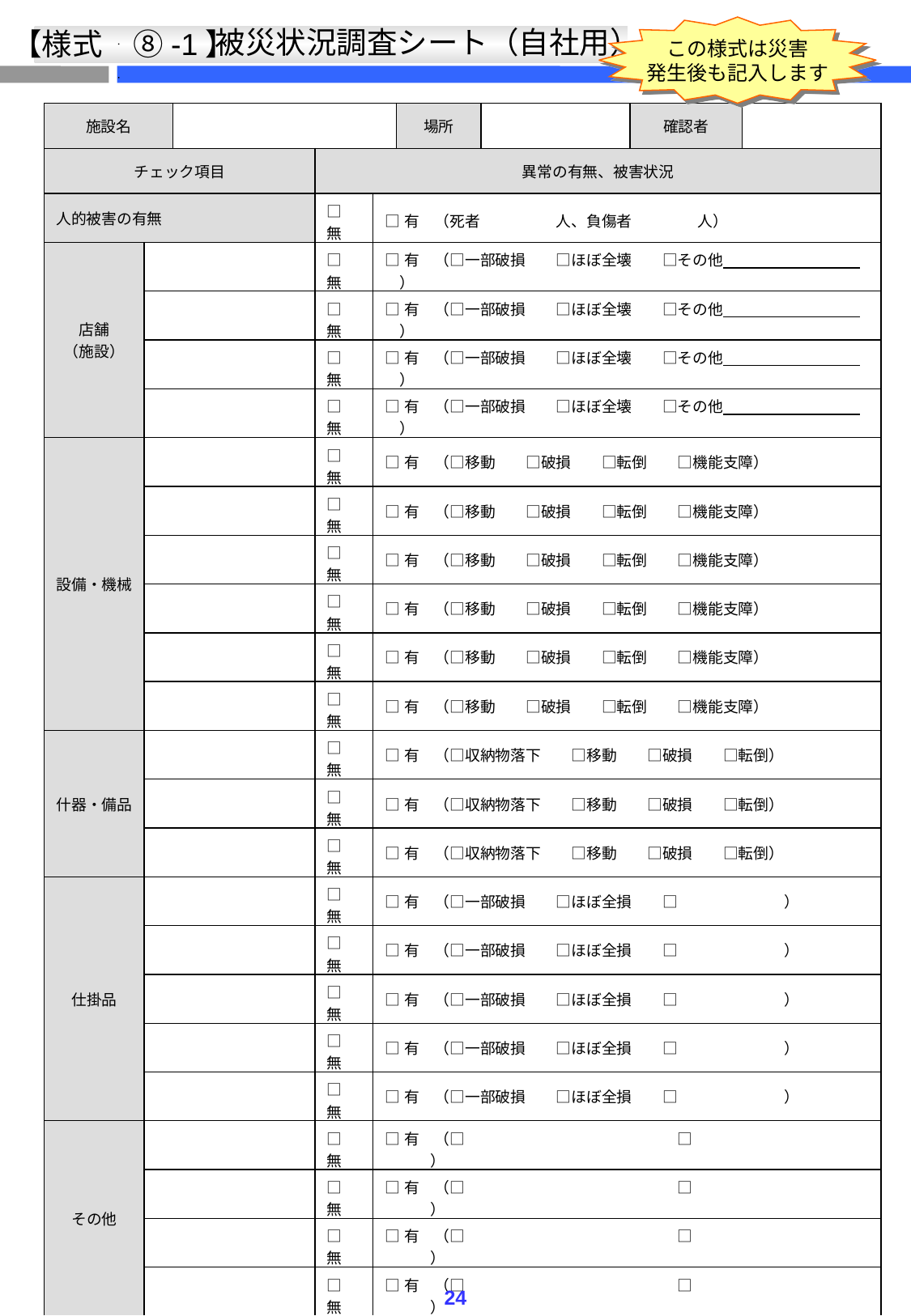

この様式は災害
発生後も記入します
被災状況調査シート（自社用）
【様式　⑧-1】

| 施設名 |  |  |  |  | 場所 |  | 確認者 |  |
| --- | --- | --- | --- | --- | --- | --- | --- | --- |
| チェック項目 |  |  | 異常の有無、被害状況 |  |  |  |  |  |
| 人的被害の有無 |  |  | □無 | □有　（死者　　　　　人、負傷者　　　　人） |  |  |  |  |
| 店舗 （施設） |  |  | □無 | □有　（□一部破損　　□ほぼ全壊　　□その他　　　　　　　　　　） |  |  |  |  |
|  |  |  | □無 | □有　（□一部破損　　□ほぼ全壊　　□その他　　　　　　　　　　） |  |  |  |  |
|  |  |  | □無 | □有　（□一部破損　　□ほぼ全壊　　□その他　　　　　　　　　　） |  |  |  |  |
|  |  |  | □無 | □有　（□一部破損　　□ほぼ全壊　　□その他　　　　　　　　　　） |  |  |  |  |
| 設備・機械 |  |  | □無 | □有　（□移動　　□破損　　□転倒　　□機能支障） |  |  |  |  |
|  |  |  | □無 | □有　（□移動　　□破損　　□転倒　　□機能支障） |  |  |  |  |
|  |  |  | □無 | □有　（□移動　　□破損　　□転倒　　□機能支障） |  |  |  |  |
|  |  |  | □無 | □有　（□移動　　□破損　　□転倒　　□機能支障） |  |  |  |  |
|  |  |  | □無 | □有　（□移動　　□破損　　□転倒　　□機能支障） |  |  |  |  |
|  |  |  | □無 | □有　（□移動　　□破損　　□転倒　　□機能支障） |  |  |  |  |
| 什器・備品 |  |  | □無 | □有　（□収納物落下　　□移動　　□破損　　□転倒） |  |  |  |  |
|  |  |  | □無 | □有　（□収納物落下　　□移動　　□破損　　□転倒） |  |  |  |  |
|  |  |  | □無 | □有　（□収納物落下　　□移動　　□破損　　□転倒） |  |  |  |  |
| 仕掛品 |  |  | □無 | □有　（□一部破損　　□ほぼ全損　　□　　　　　　　） |  |  |  |  |
|  |  |  | □無 | □有　（□一部破損　　□ほぼ全損　　□　　　　　　　） |  |  |  |  |
|  |  |  | □無 | □有　（□一部破損　　□ほぼ全損　　□　　　　　　　） |  |  |  |  |
|  |  |  | □無 | □有　（□一部破損　　□ほぼ全損　　□　　　　　　　） |  |  |  |  |
|  |  |  | □無 | □有　（□一部破損　　□ほぼ全損　　□　　　　　　　） |  |  |  |  |
| その他 |  |  | □無 | □有　（□　　　　　　　　　　　　　　□　　　　　　　　　　　　　　） |  |  |  |  |
|  |  |  | □無 | □有　（□　　　　　　　　　　　　　　□　　　　　　　　　　　　　　） |  |  |  |  |
|  |  |  | □無 | □有　（□　　　　　　　　　　　　　　□　　　　　　　　　　　　　　） |  |  |  |  |
|  |  |  | □無 | □有　（□　　　　　　　　　　　　　　□　　　　　　　　　　　　　　） |  |  |  |  |

24